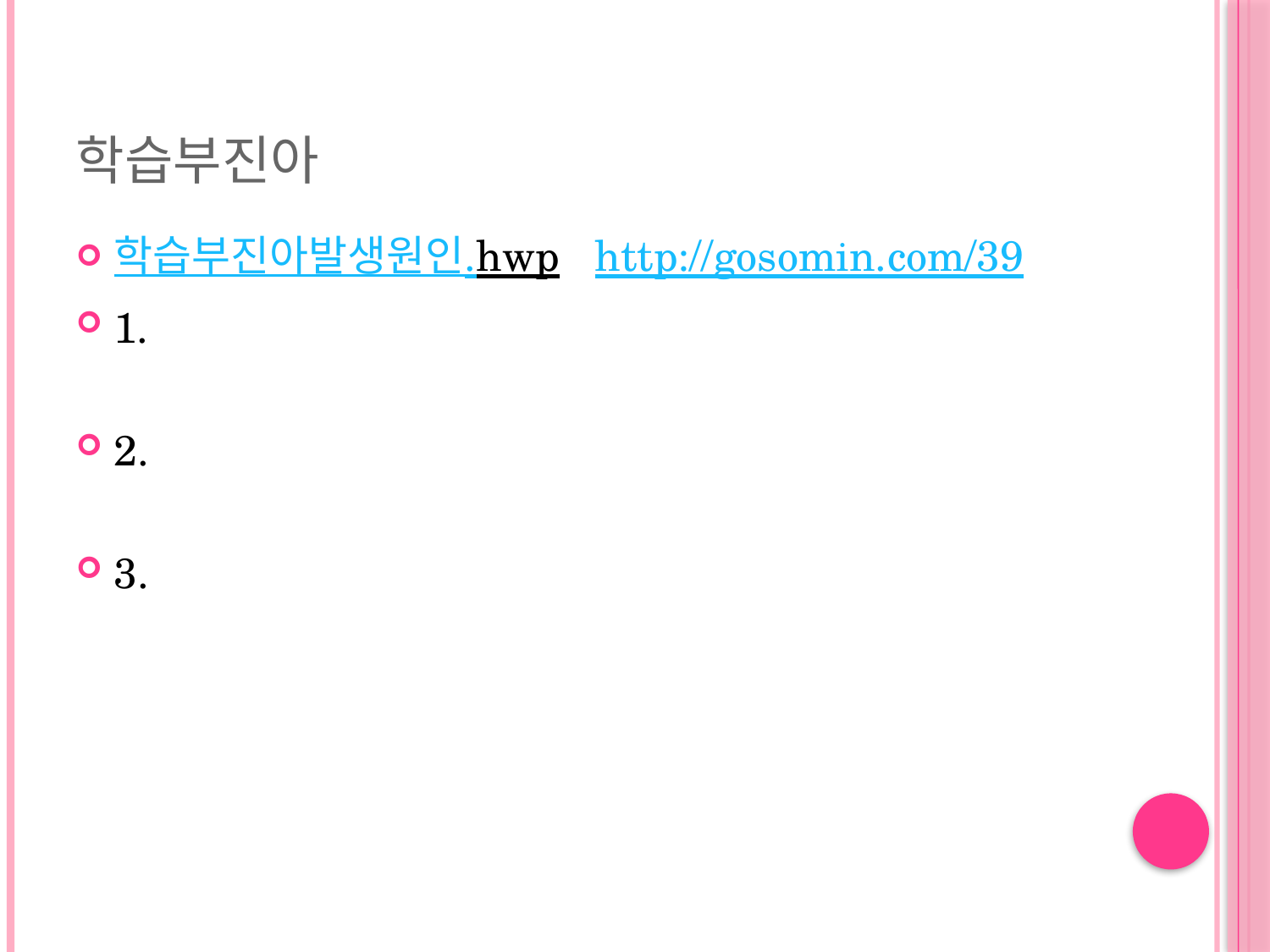

# 학습부진아
학습부진아발생원인.hwp   http://gosomin.com/39
1.

2.

3.